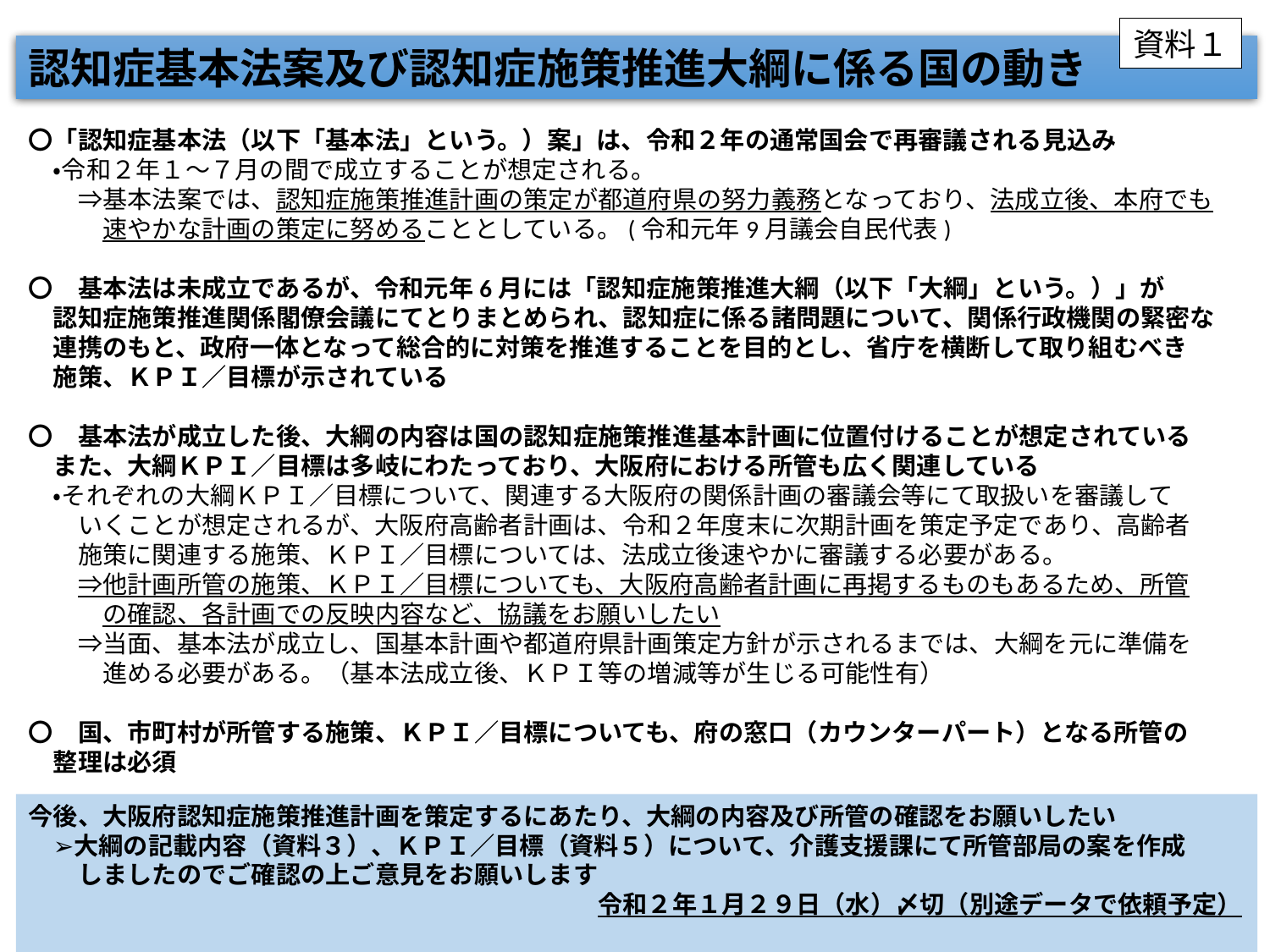

資料１
認知症基本法案及び認知症施策推進大綱に係る国の動き
〇「認知症基本法（以下「基本法」という。）案」は、令和２年の通常国会で再審議される見込み
　・令和２年１～７月の間で成立することが想定される。
　　⇒基本法案では、認知症施策推進計画の策定が都道府県の努力義務となっており、法成立後、本府でも
　　　速やかな計画の策定に努めることとしている。(令和元年9月議会自民代表)

〇　基本法は未成立であるが、令和元年6月には「認知症施策推進大綱（以下「大綱」という。）」が
　認知症施策推進関係閣僚会議にてとりまとめられ、認知症に係る諸問題について、関係行政機関の緊密な
　連携のもと、政府一体となって総合的に対策を推進することを目的とし、省庁を横断して取り組むべき
　施策、ＫＰＩ／目標が示されている

〇　基本法が成立した後、大綱の内容は国の認知症施策推進基本計画に位置付けることが想定されている
　また、大綱ＫＰＩ／目標は多岐にわたっており、大阪府における所管も広く関連している
　・それぞれの大綱ＫＰＩ／目標について、関連する大阪府の関係計画の審議会等にて取扱いを審議して
　　いくことが想定されるが、大阪府高齢者計画は、令和２年度末に次期計画を策定予定であり、高齢者
　　施策に関連する施策、ＫＰＩ／目標については、法成立後速やかに審議する必要がある。
　　⇒他計画所管の施策、ＫＰＩ／目標についても、大阪府高齢者計画に再掲するものもあるため、所管
　　　の確認、各計画での反映内容など、協議をお願いしたい
　　⇒当面、基本法が成立し、国基本計画や都道府県計画策定方針が示されるまでは、大綱を元に準備を
　　　進める必要がある。（基本法成立後、ＫＰＩ等の増減等が生じる可能性有）

〇　国、市町村が所管する施策、ＫＰＩ／目標についても、府の窓口（カウンターパート）となる所管の
　整理は必須
今後、大阪府認知症施策推進計画を策定するにあたり、大綱の内容及び所管の確認をお願いしたい
　➢大綱の記載内容（資料３）、ＫＰＩ／目標（資料５）について、介護支援課にて所管部局の案を作成
　　しましたのでご確認の上ご意見をお願いします
　　　　　　　　　　　　　　　　　　　　　　　令和２年１月２９日（水）〆切（別途データで依頼予定）